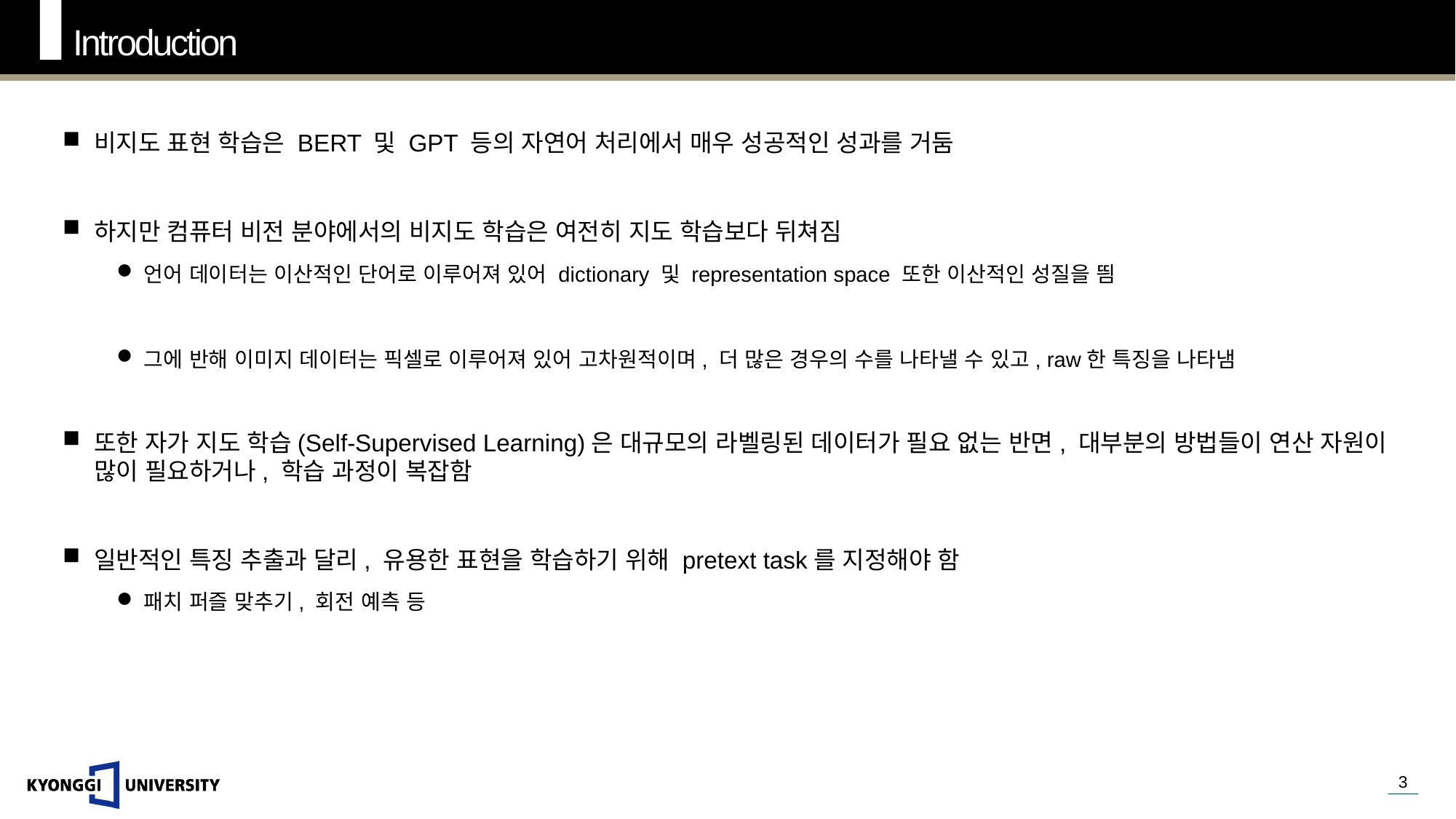

Introduction
비지도 표현 학습은 BERT 및 GPT 등의 자연어 처리에서 매우 성공적인 성과를 거둠

하지만 컴퓨터 비전 분야에서의 비지도 학습은 여전히 지도 학습보다 뒤쳐짐
언어 데이터는 이산적인 단어로 이루어져 있어 dictionary 및 representation space 또한 이산적인 성질을 띔

그에 반해 이미지 데이터는 픽셀로 이루어져 있어 고차원적이며, 더 많은 경우의 수를 나타낼 수 있고, raw한 특징을 나타냄

또한 자가 지도 학습(Self-Supervised Learning)은 대규모의 라벨링된 데이터가 필요 없는 반면, 대부분의 방법들이 연산 자원이 많이 필요하거나, 학습 과정이 복잡함

일반적인 특징 추출과 달리, 유용한 표현을 학습하기 위해 pretext task를 지정해야 함
패치 퍼즐 맞추기, 회전 예측 등